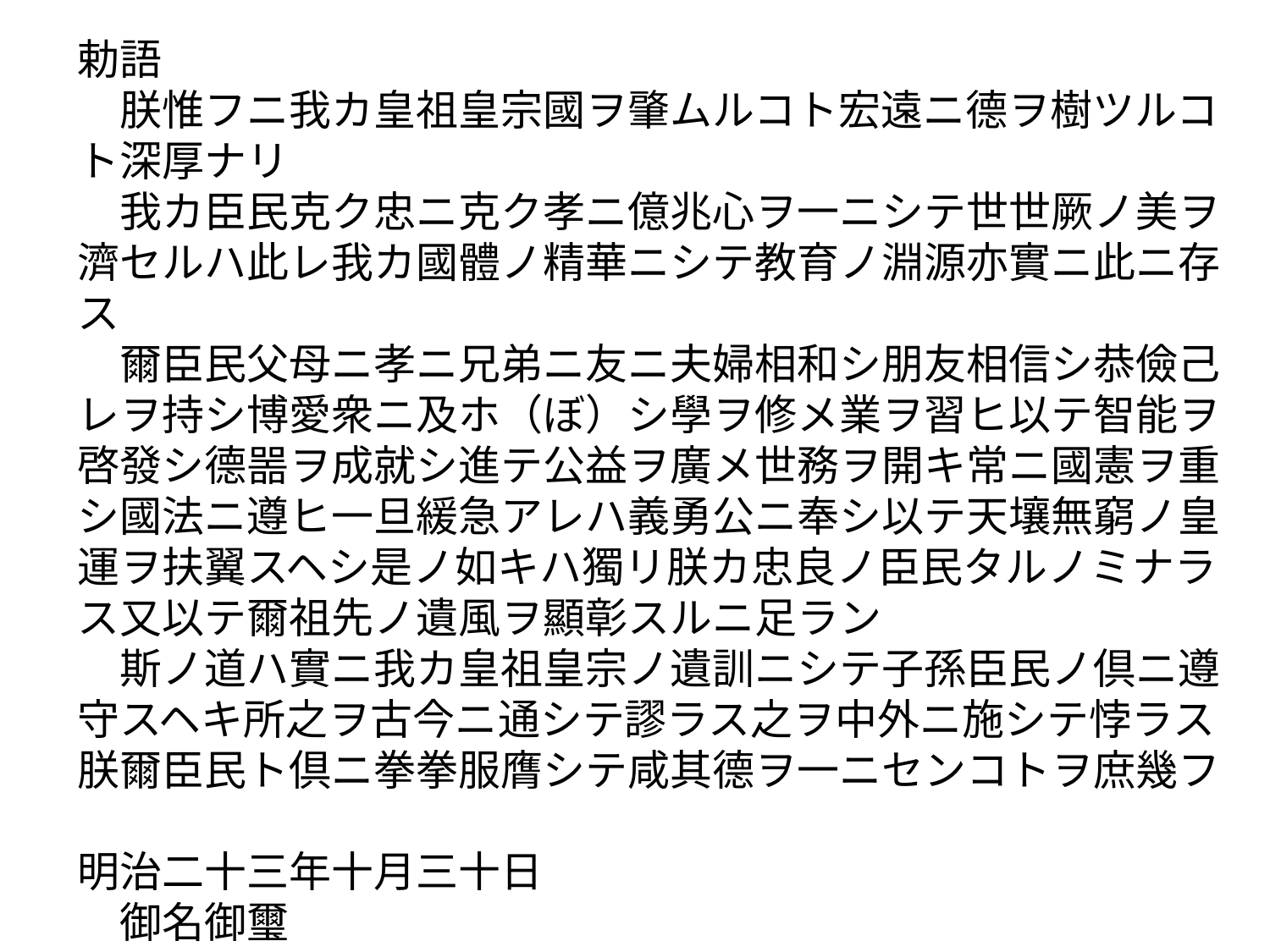

勅語
　朕惟フニ我カ皇祖皇宗國ヲ肇ムルコト宏遠ニ德ヲ樹ツルコト深厚ナリ
　我カ臣民克ク忠ニ克ク孝ニ億兆心ヲ一ニシテ世世厥ノ美ヲ濟セルハ此レ我カ國體ノ精華ニシテ教育ノ淵源亦實ニ此ニ存ス
　爾臣民父母ニ孝ニ兄弟ニ友ニ夫婦相和シ朋友相信シ恭儉己レヲ持シ博愛衆ニ及ホ（ぼ）シ學ヲ修メ業ヲ習ヒ以テ智能ヲ啓發シ德噐ヲ成就シ進テ公益ヲ廣メ世務ヲ開キ常ニ國憲ヲ重シ國法ニ遵ヒ一旦緩急アレハ義勇公ニ奉シ以テ天壤無窮ノ皇運ヲ扶翼スヘシ是ノ如キハ獨リ朕カ忠良ノ臣民タルノミナラス又以テ爾祖先ノ遺風ヲ顯彰スルニ足ラン
　斯ノ道ハ實ニ我カ皇祖皇宗ノ遺訓ニシテ子孫臣民ノ倶ニ遵守スヘキ所之ヲ古今ニ通シテ謬ラス之ヲ中外ニ施シテ悖ラス朕爾臣民ト倶ニ拳拳服膺シテ咸其德ヲ一ニセンコトヲ庶幾フ

明治二十三年十月三十日
　御名御璽